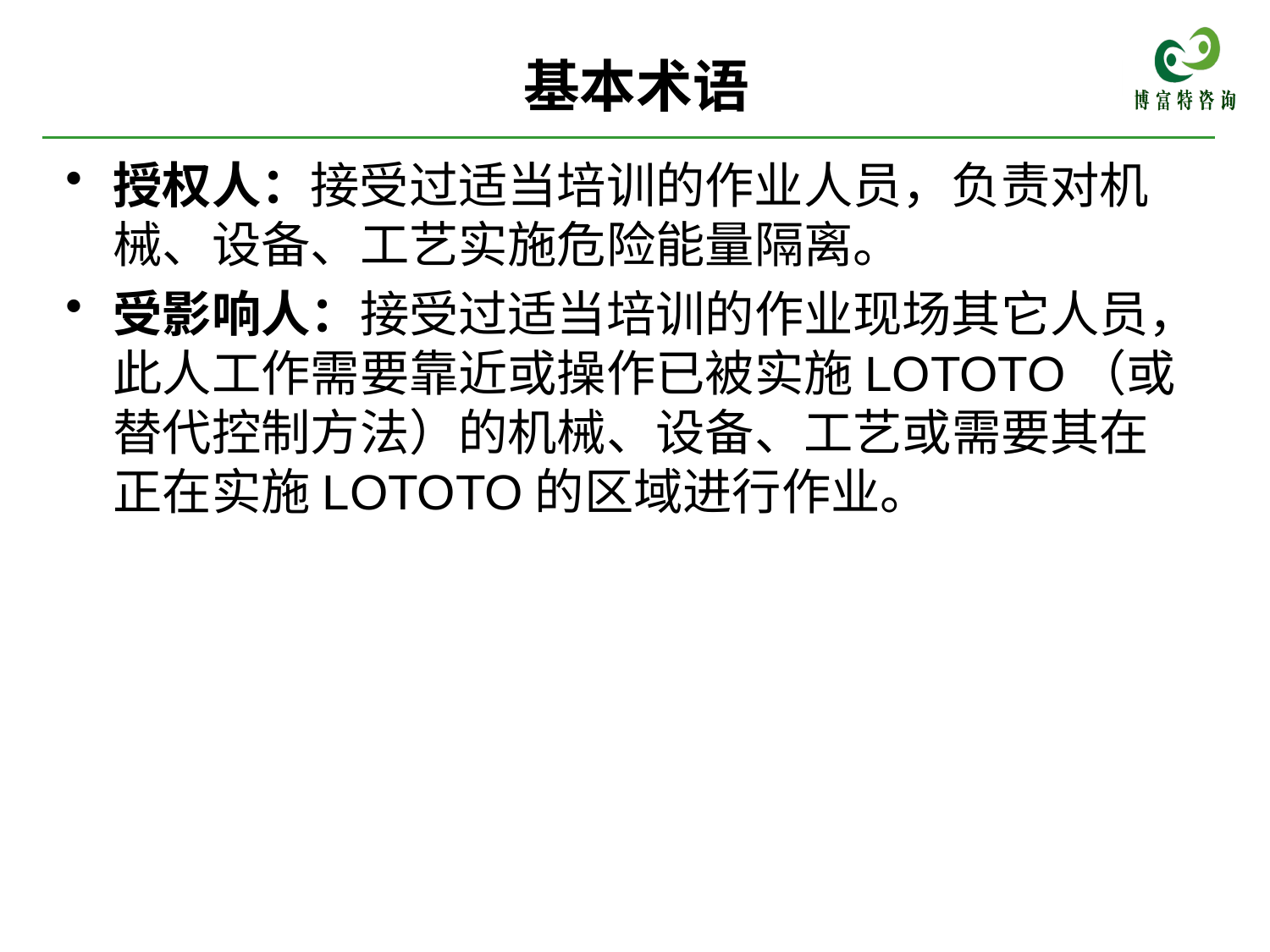

# 基本术语
授权人：接受过适当培训的作业人员，负责对机械、设备、工艺实施危险能量隔离。
受影响人：接受过适当培训的作业现场其它人员，此人工作需要靠近或操作已被实施LOTOTO（或替代控制方法）的机械、设备、工艺或需要其在正在实施LOTOTO的区域进行作业。